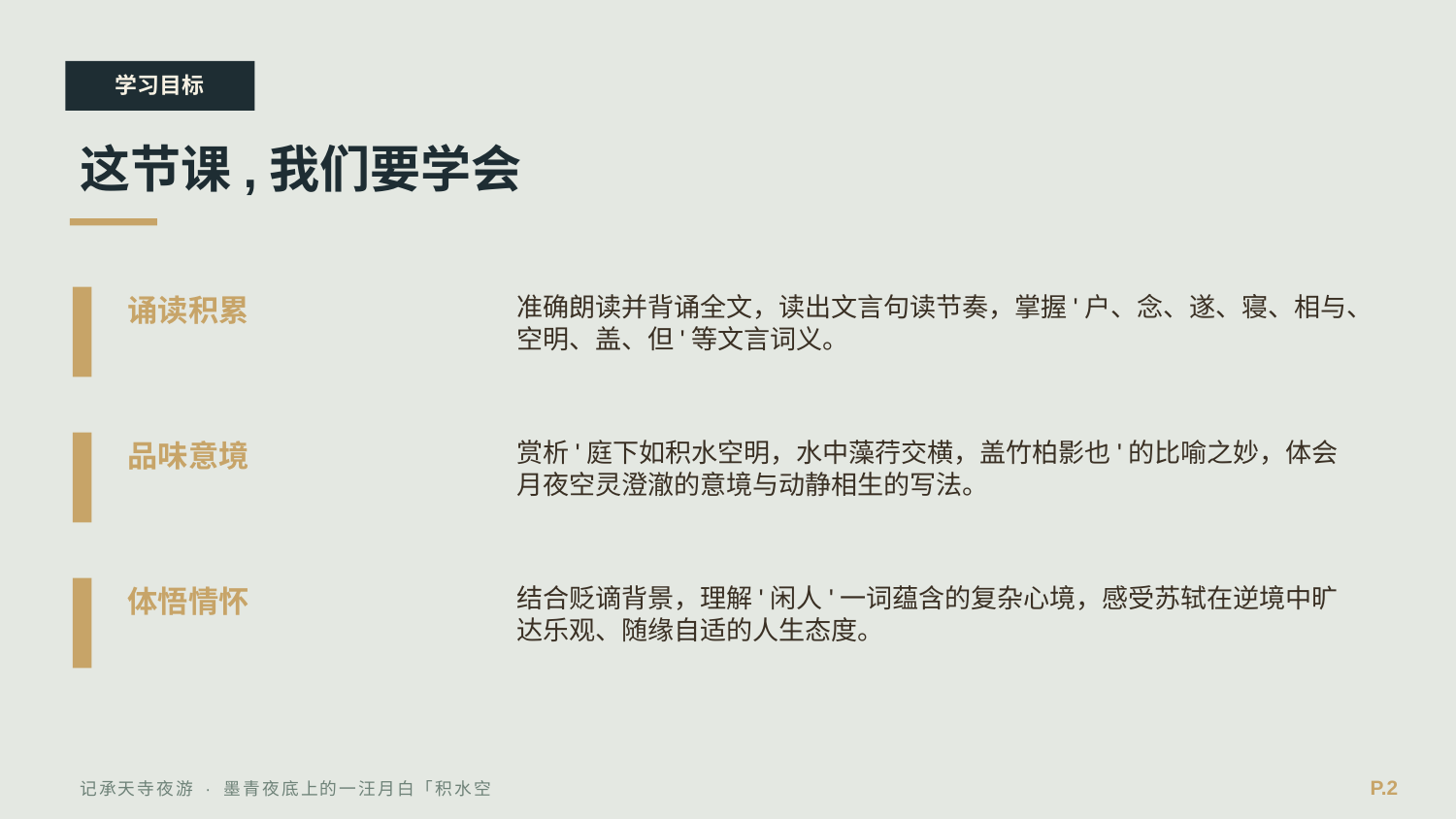

学习目标

这节课,我们要学会

诵读积累
准确朗读并背诵全文，读出文言句读节奏，掌握'户、念、遂、寝、相与、空明、盖、但'等文言词义。

品味意境
赏析'庭下如积水空明，水中藻荇交横，盖竹柏影也'的比喻之妙，体会月夜空灵澄澈的意境与动静相生的写法。

体悟情怀
结合贬谪背景，理解'闲人'一词蕴含的复杂心境，感受苏轼在逆境中旷达乐观、随缘自适的人生态度。

P.2
记承天寺夜游 · 墨青夜底上的一汪月白「积水空